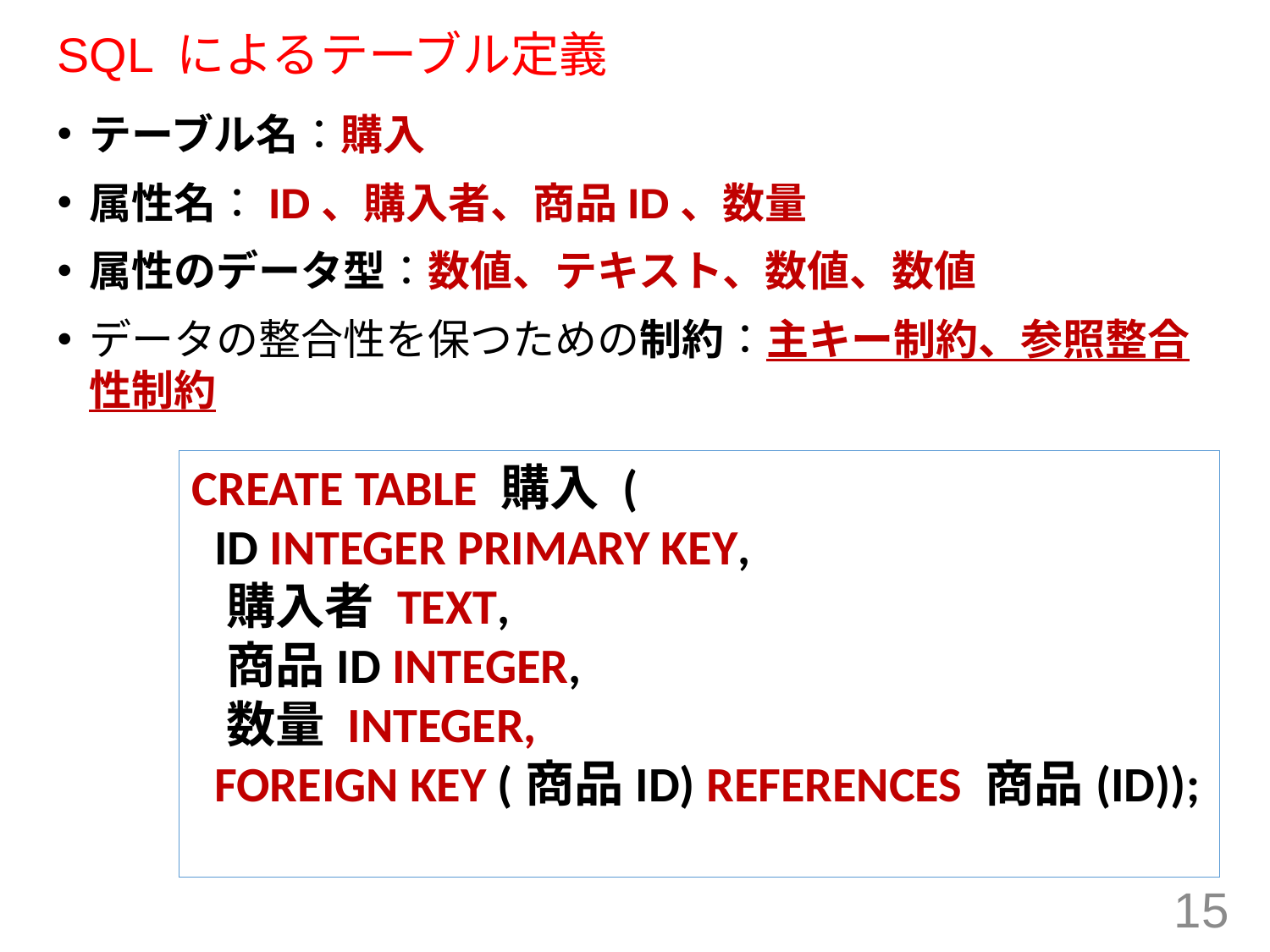

# SQL によるテーブル定義
テーブル名：購入
属性名：ID、購入者、商品ID、数量
属性のデータ型：数値、テキスト、数値、数値
データの整合性を保つための制約：主キー制約、参照整合性制約

CREATE TABLE 購入 (
  ID INTEGER PRIMARY KEY,
  購入者 TEXT,
  商品ID INTEGER,
  数量 INTEGER,
  FOREIGN KEY (商品ID) REFERENCES 商品(ID));

15